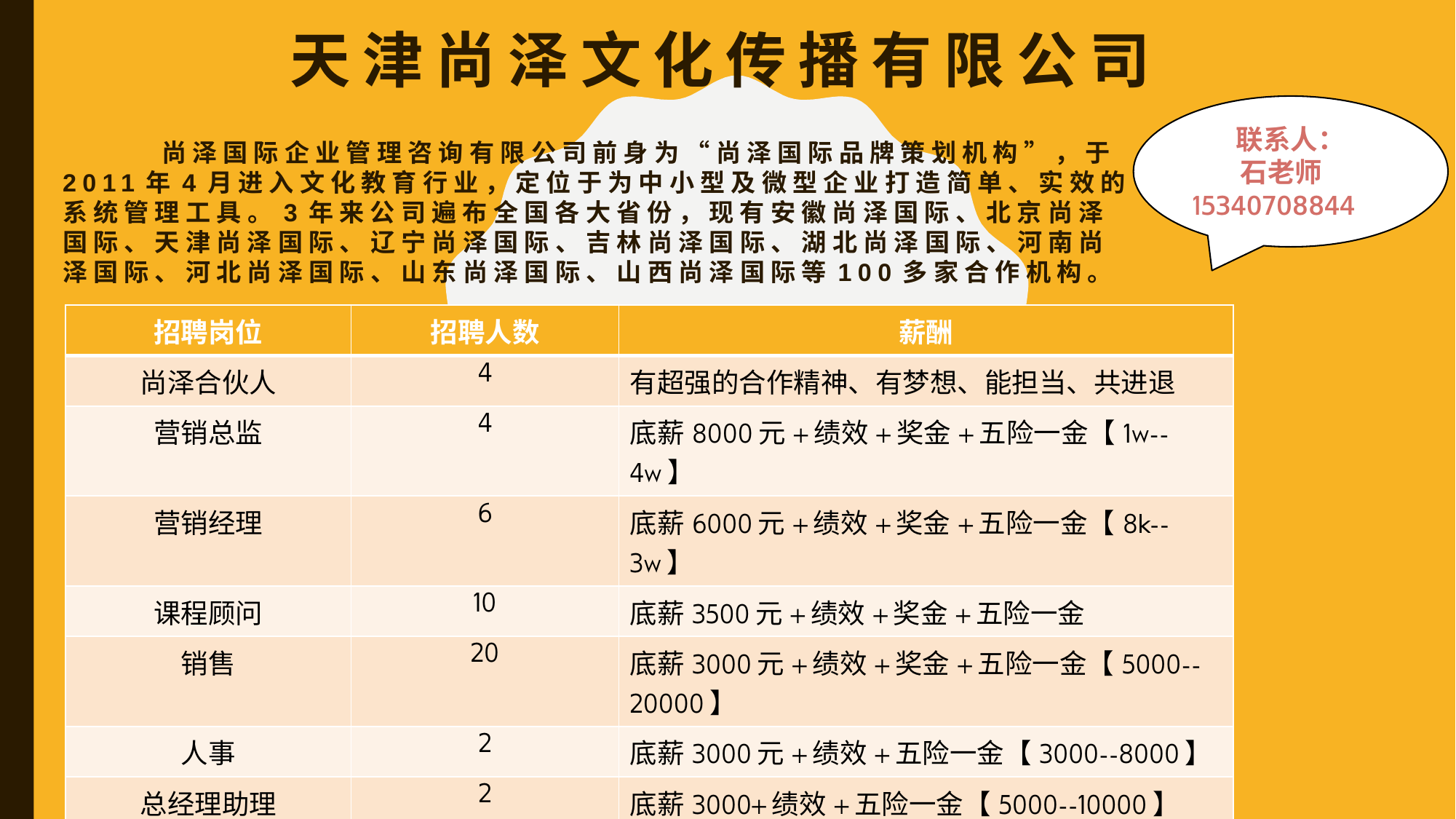

# 天津尚泽文化传播有限公司
联系人：
石老师    15340708844人
        尚泽国际企业管理咨询有限公司前身为“尚泽国际品牌策划机构”，于2011年4月进入文化教育行业，定位于为中小型及微型企业打造简单、实效的系统管理工具。3年来公司遍布全国各大省份，现有安徽尚泽国际、北京尚泽国际、天津尚泽国际、辽宁尚泽国际、吉林尚泽国际、湖北尚泽国际、河南尚泽国际、河北尚泽国际、山东尚泽国际、山西尚泽国际等100多家合作机构。
| 招聘岗位 | 招聘人数 | 薪酬 |
| --- | --- | --- |
| 尚泽合伙人 | 4 | 有超强的合作精神、有梦想、能担当、共进退 |
| 营销总监 | 4 | 底薪8000元+绩效+奖金+五险一金【1w--4w】 |
| 营销经理 | 6 | 底薪6000元+绩效+奖金+五险一金【8k--3w】 |
| 课程顾问 | 10 | 底薪3500元+绩效+奖金+五险一金 |
| 销售 | 20 | 底薪3000元+绩效+奖金+五险一金【5000--20000】 |
| 人事 | 2 | 底薪3000元+绩效+五险一金【3000--8000】 |
| 总经理助理 | 2 | 底薪3000+绩效+五险一金【5000--10000】 |
| 讲师 | 3 | 底薪5000+绩效+五险一金【1w--5w】 |